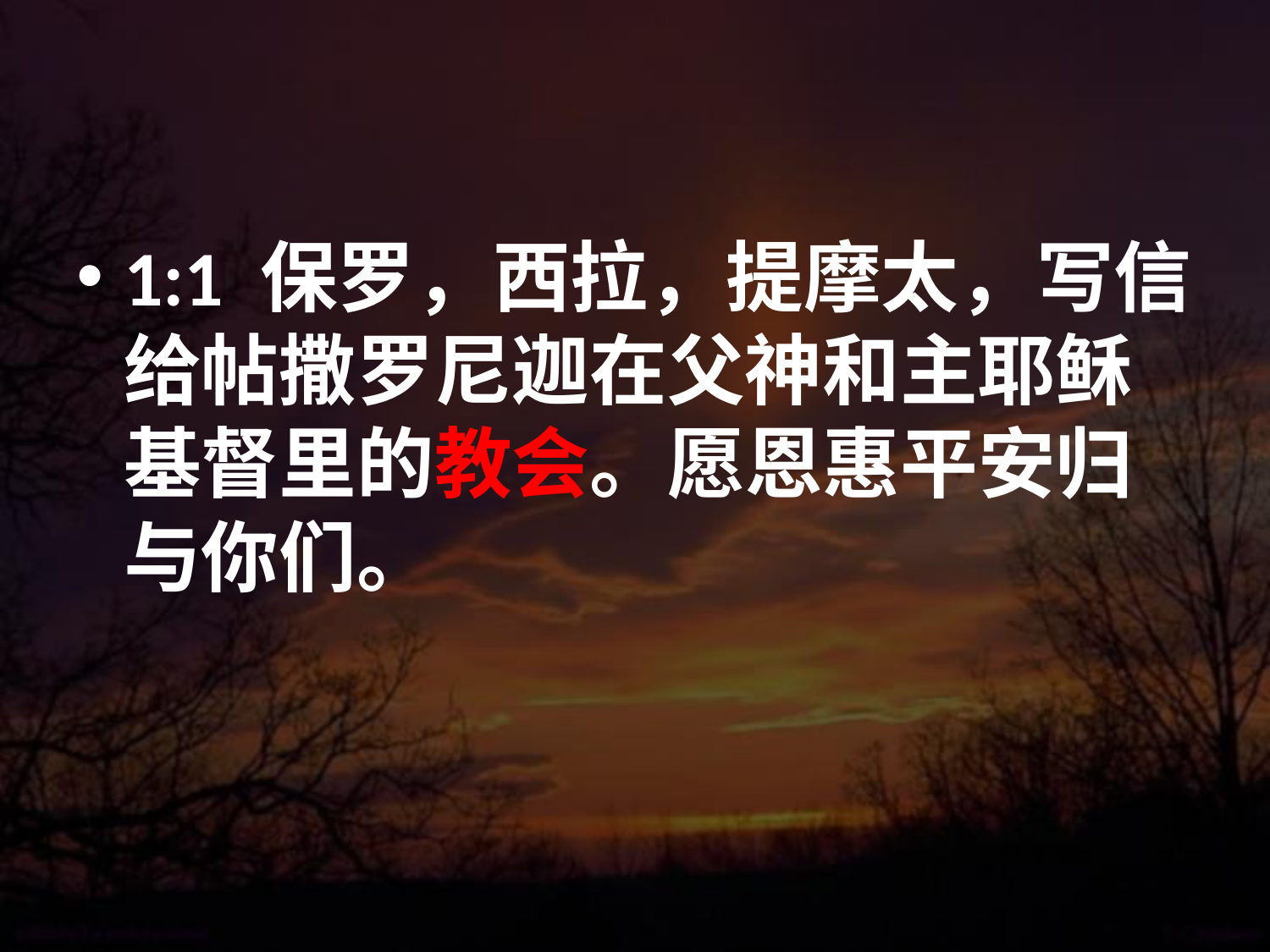

#
1:1 保罗，西拉，提摩太，写信给帖撒罗尼迦在父神和主耶稣基督里的教会。愿恩惠平安归与你们。